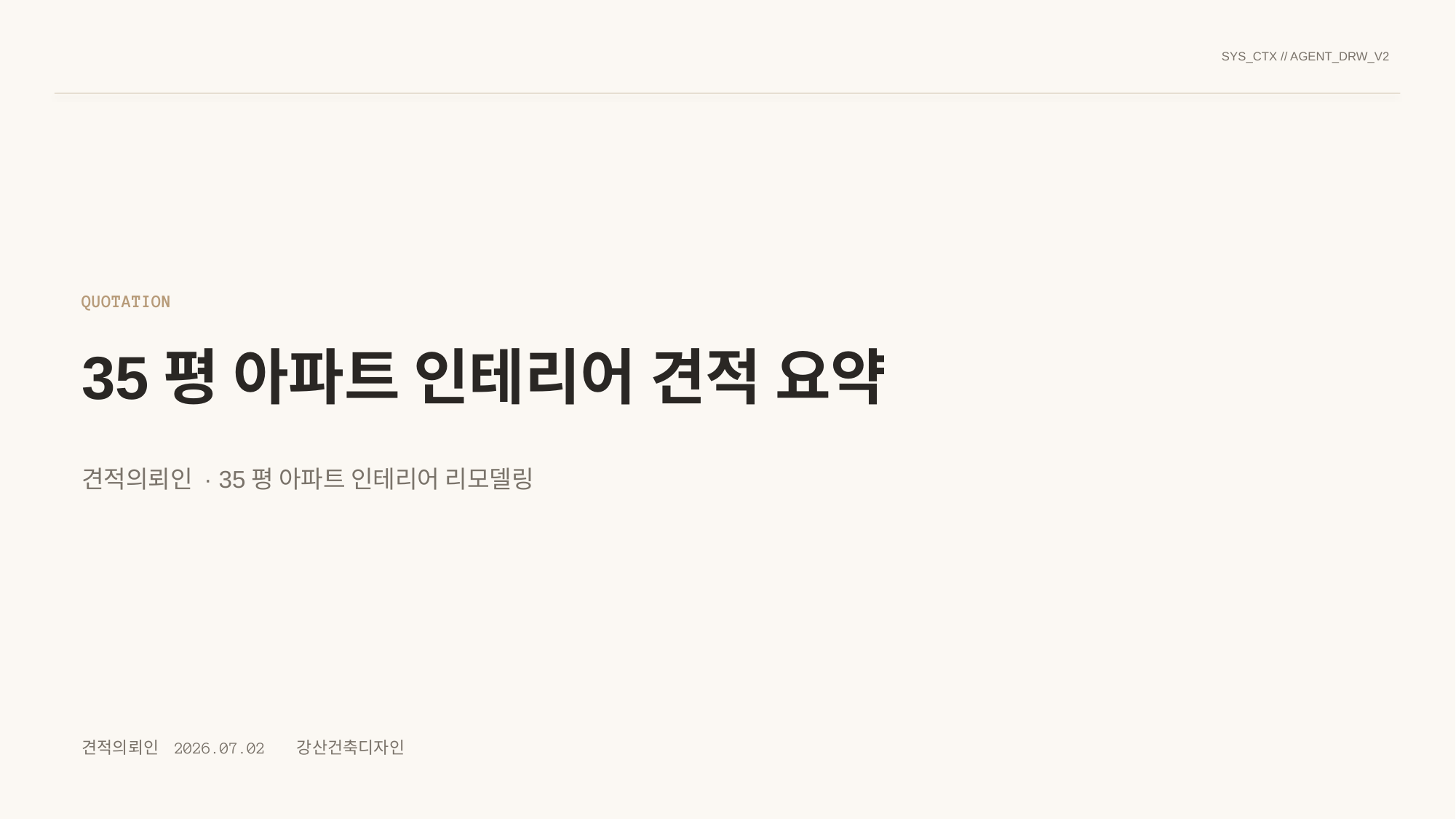

SYS_CTX // AGENT_DRW_V2

QUOTATION
35평 아파트 인테리어 견적 요약
견적의뢰인 · 35평 아파트 인테리어 리모델링
견적의뢰인   2026.07.02   강산건축디자인